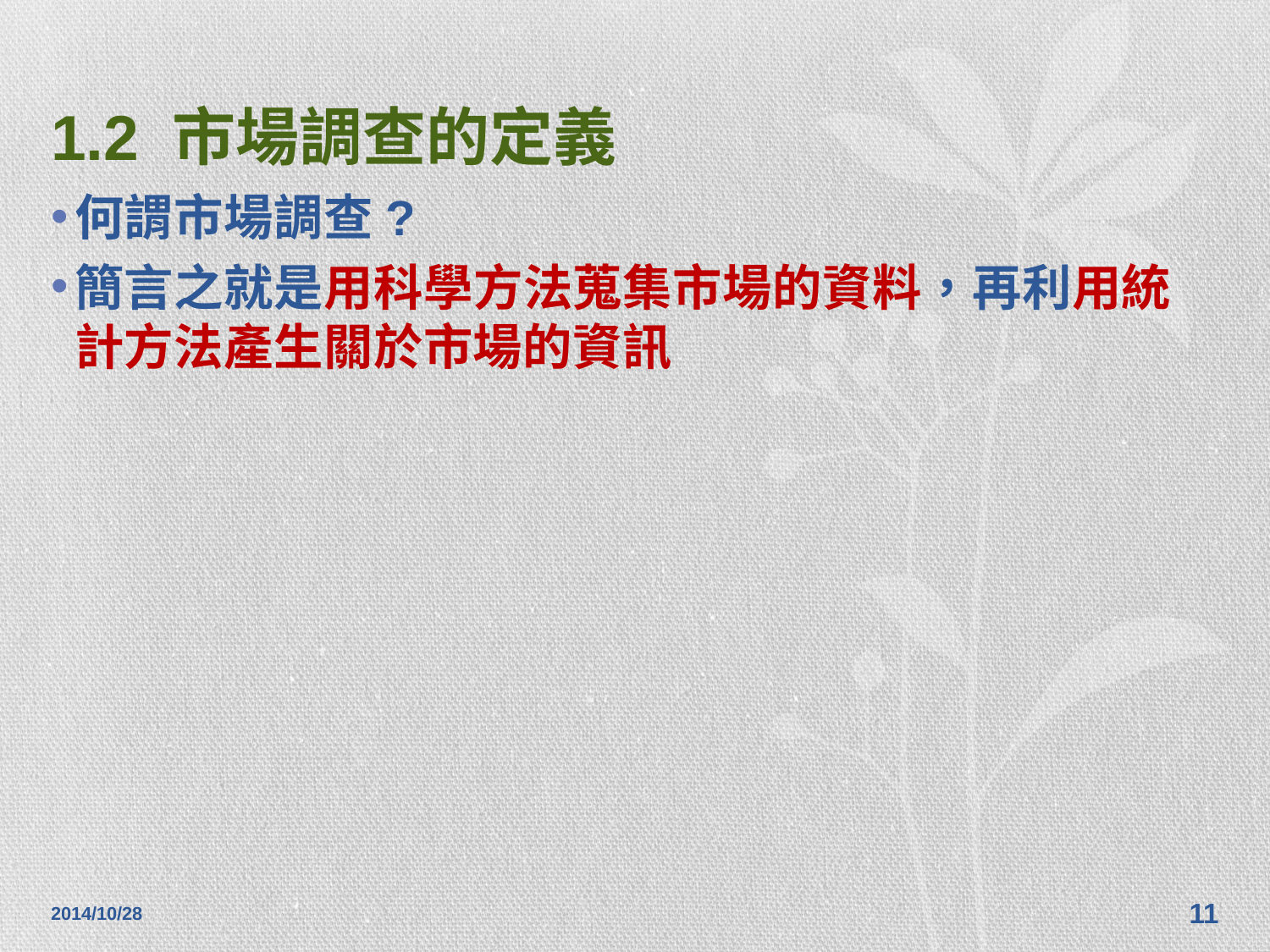

# 1.2 市場調查的定義
何謂市場調查?
簡言之就是用科學方法蒐集市場的資料，再利用統計方法產生關於市場的資訊

2014/10/28
11